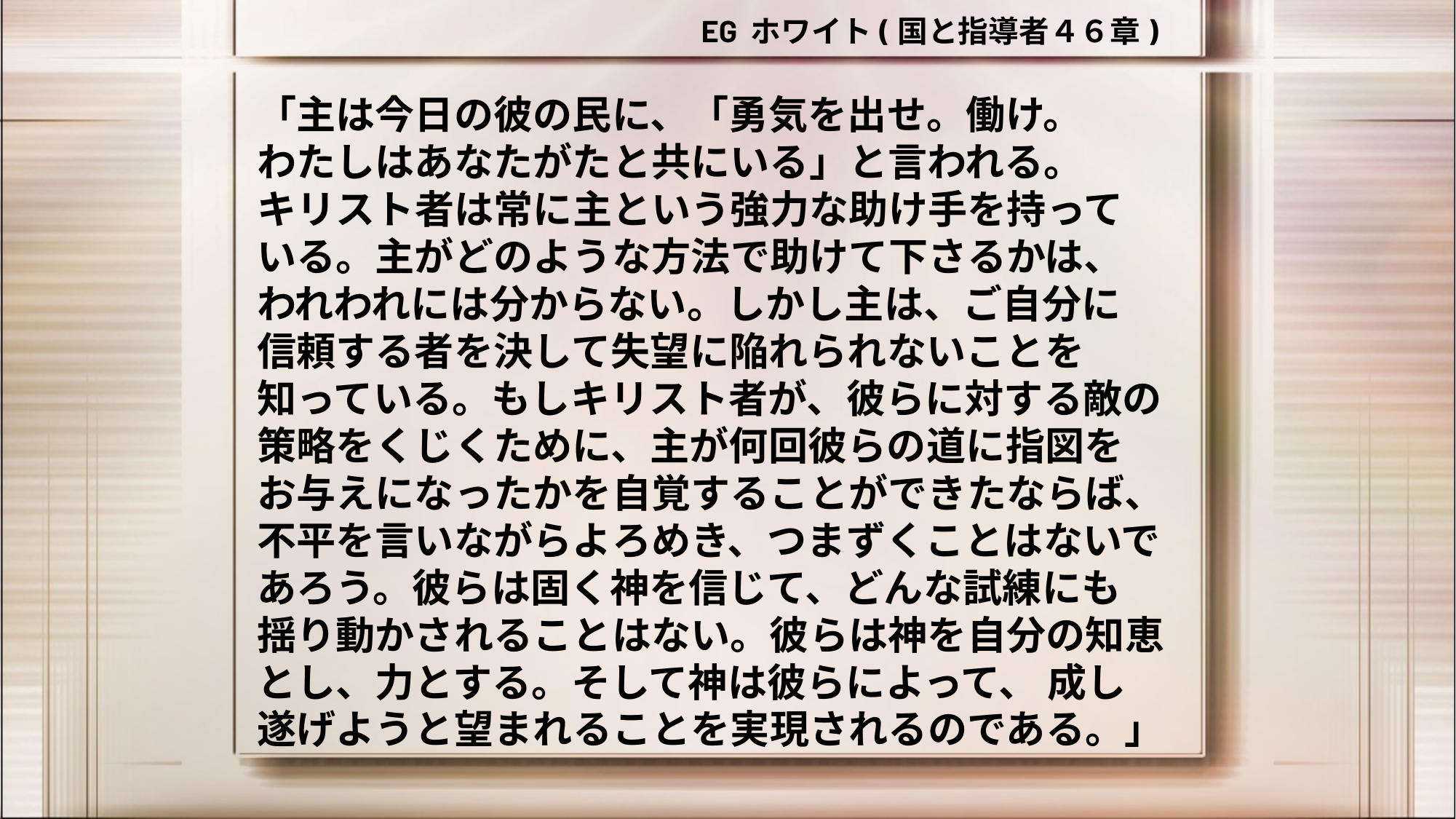

EG ホワイト(国と指導者４６章)
「主は今日の彼の民に、「勇気を出せ。働け。　　わたしはあなたがたと共にいる」と言われる。　　キリスト者は常に主という強力な助け手を持って　いる。主がどのような方法で助けて下さるかは、　われわれには分からない。しかし主は、ご自分に　信頼する者を決して失望に陥れられないことを　　知っている。もしキリスト者が、彼らに対する敵の策略をくじくために、主が何回彼らの道に指図を　お与えになったかを自覚することができたならば、不平を言いながらよろめき、つまずくことはないであろう。彼らは固く神を信じて、どんな試練にも　揺り動かされることはない。彼らは神を自分の知恵とし、力とする。そして神は彼らによって、 成し　遂げようと望まれることを実現されるのである。」